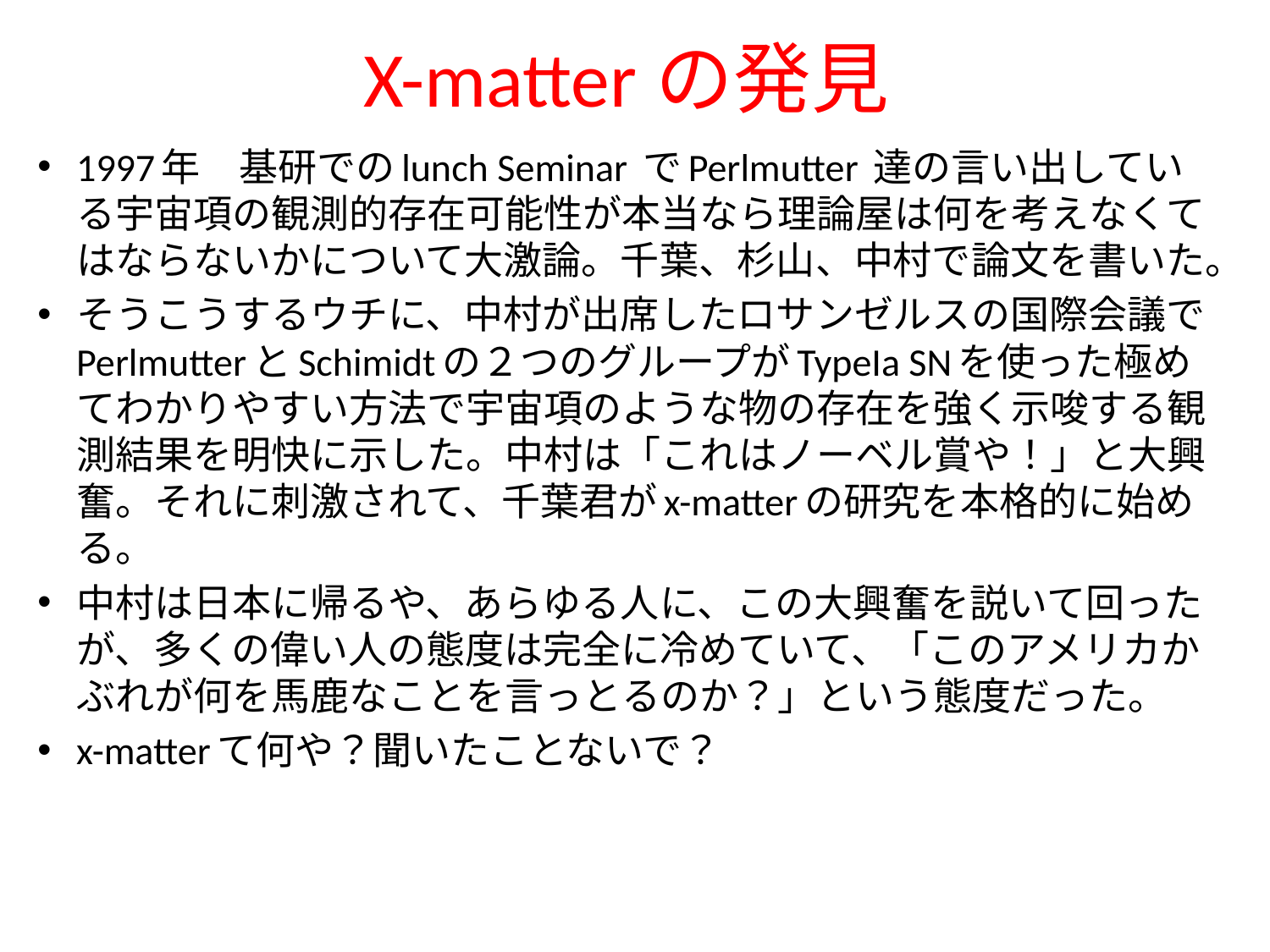

# X-matterの発見
1997年　基研でのlunch Seminar でPerlmutter 達の言い出している宇宙項の観測的存在可能性が本当なら理論屋は何を考えなくてはならないかについて大激論。千葉、杉山、中村で論文を書いた。
そうこうするウチに、中村が出席したロサンゼルスの国際会議でPerlmutterとSchimidtの２つのグループがTypeIa SNを使った極めてわかりやすい方法で宇宙項のような物の存在を強く示唆する観測結果を明快に示した。中村は「これはノーベル賞や！」と大興奮。それに刺激されて、千葉君がx-matterの研究を本格的に始める。
中村は日本に帰るや、あらゆる人に、この大興奮を説いて回ったが、多くの偉い人の態度は完全に冷めていて、「このアメリカかぶれが何を馬鹿なことを言っとるのか？」という態度だった。
x-matterて何や？聞いたことないで？